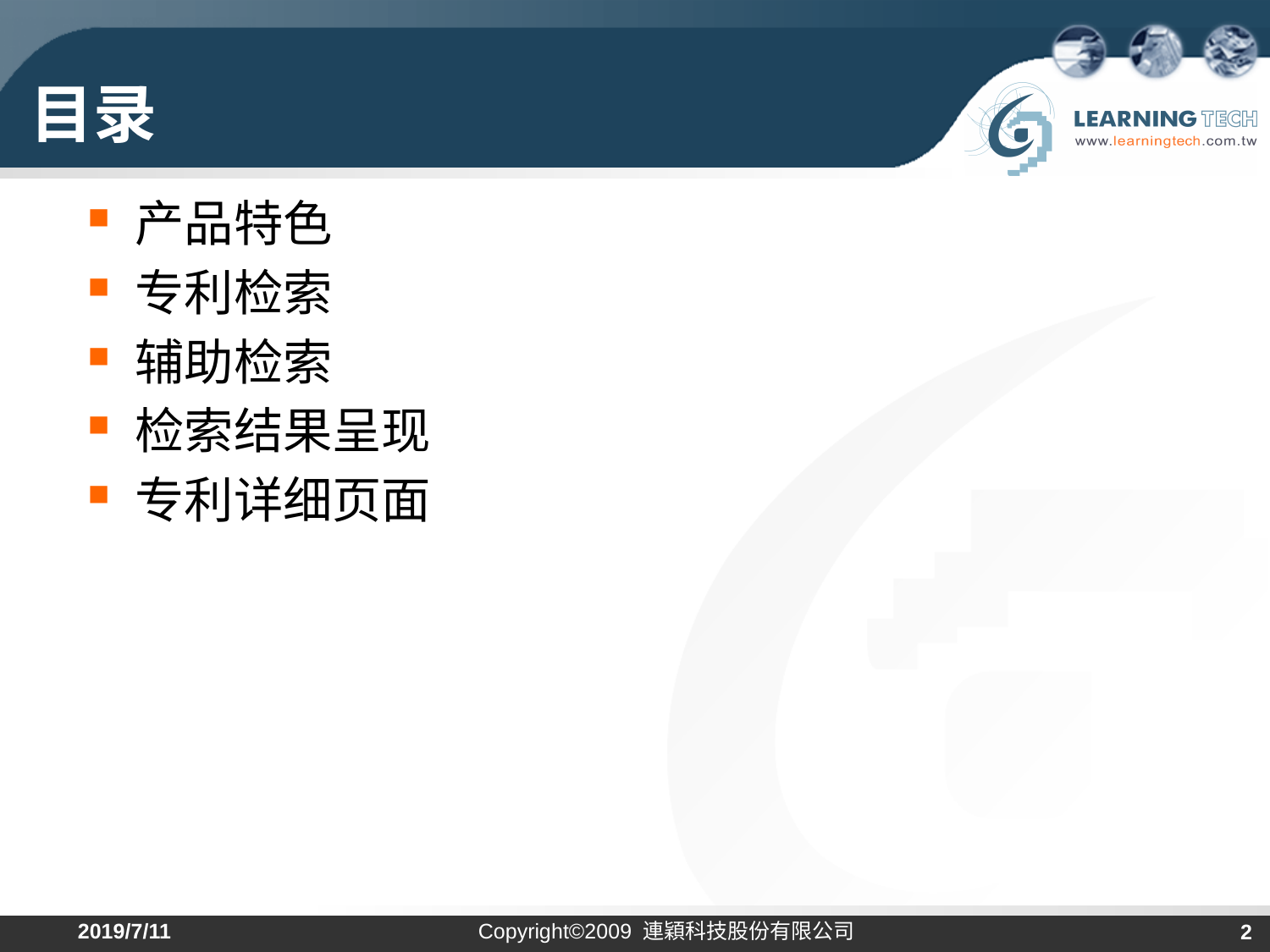

# 目录
产品特色
专利检索
辅助检索
检索结果呈现
专利详细页面

2019/7/11
Copyright©2009 連穎科技股份有限公司
2